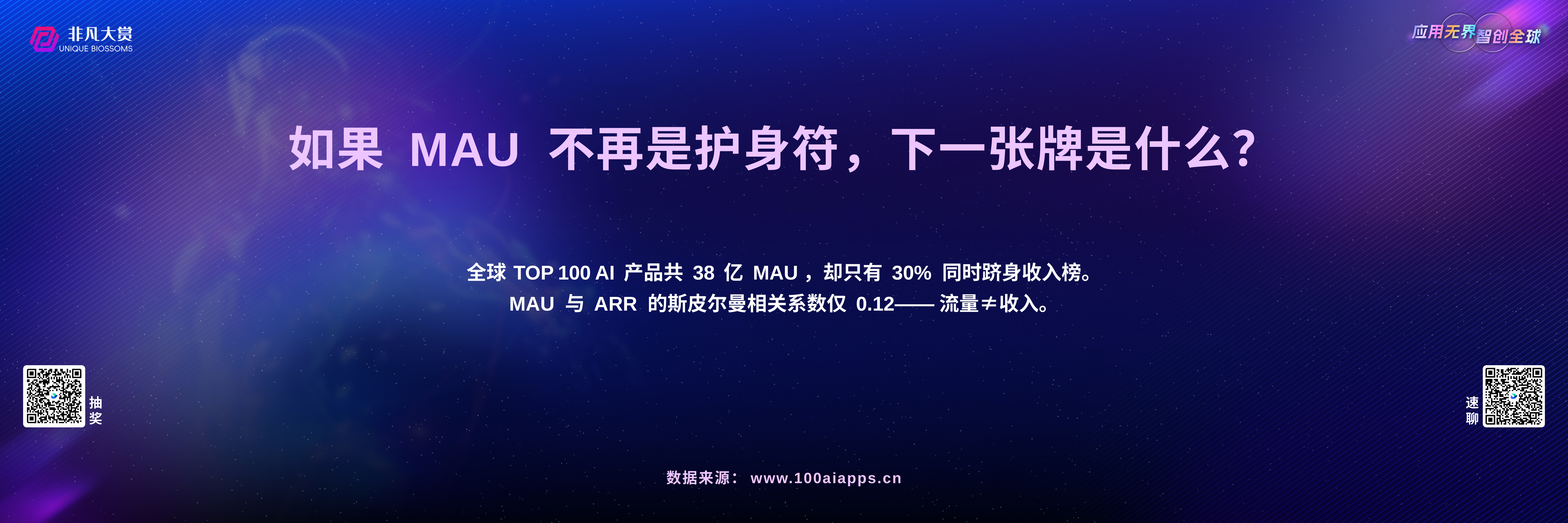

如果 MAU 不再是护身符，下一张牌是什么？
全球 TOP 100 AI 产品共 38 亿 MAU，却只有 30% 同时跻身收入榜。
MAU 与 ARR 的斯皮尔曼相关系数仅 0.12——流量≠收入。
数据来源：www.100aiapps.cn